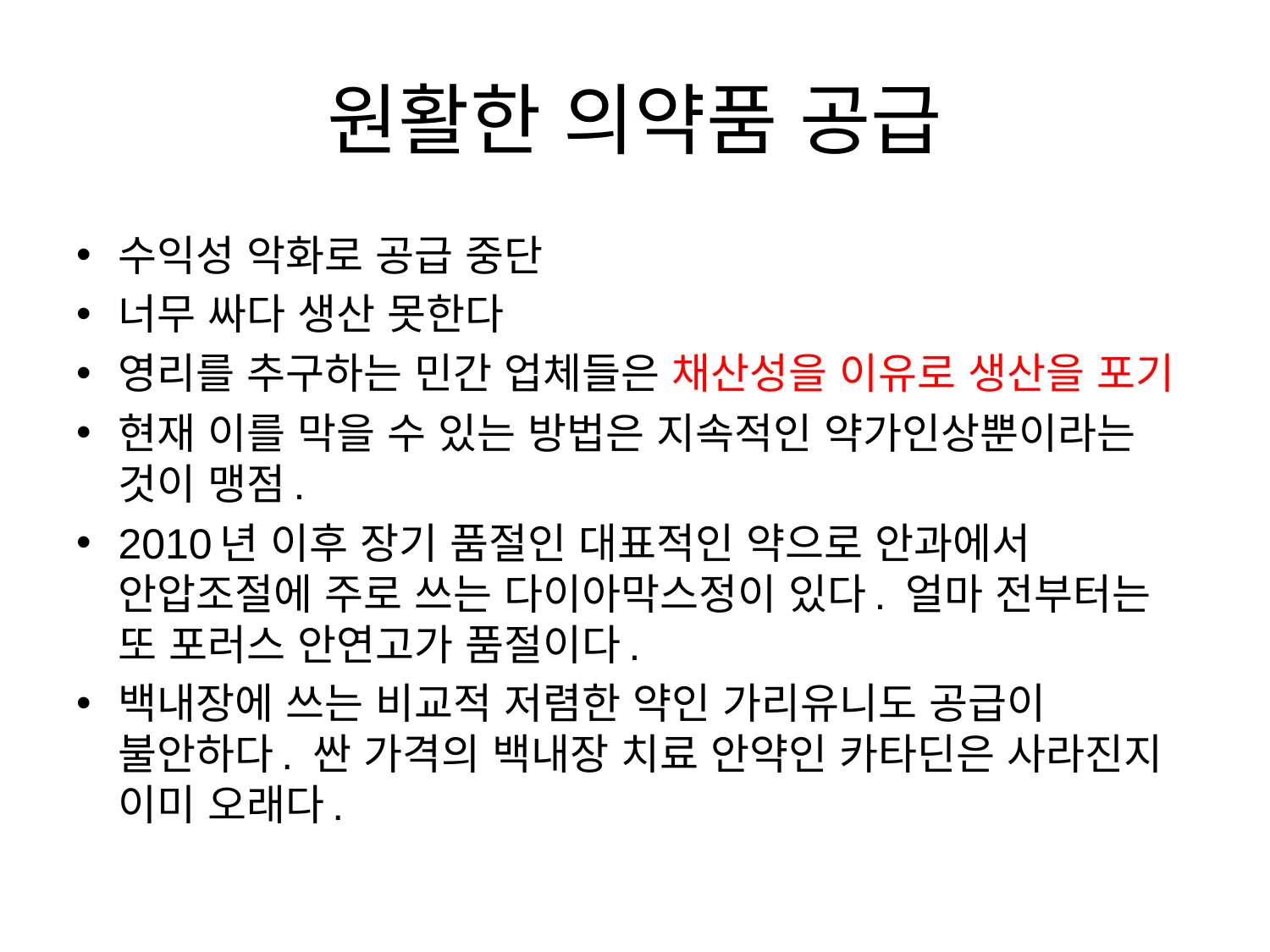

# 원활한 의약품 공급
수익성 악화로 공급 중단
너무 싸다 생산 못한다
영리를 추구하는 민간 업체들은 채산성을 이유로 생산을 포기
현재 이를 막을 수 있는 방법은 지속적인 약가인상뿐이라는 것이 맹점.
2010년 이후 장기 품절인 대표적인 약으로 안과에서 안압조절에 주로 쓰는 다이아막스정이 있다. 얼마 전부터는 또 포러스 안연고가 품절이다.
백내장에 쓰는 비교적 저렴한 약인 가리유니도 공급이 불안하다. 싼 가격의 백내장 치료 안약인 카타딘은 사라진지 이미 오래다.